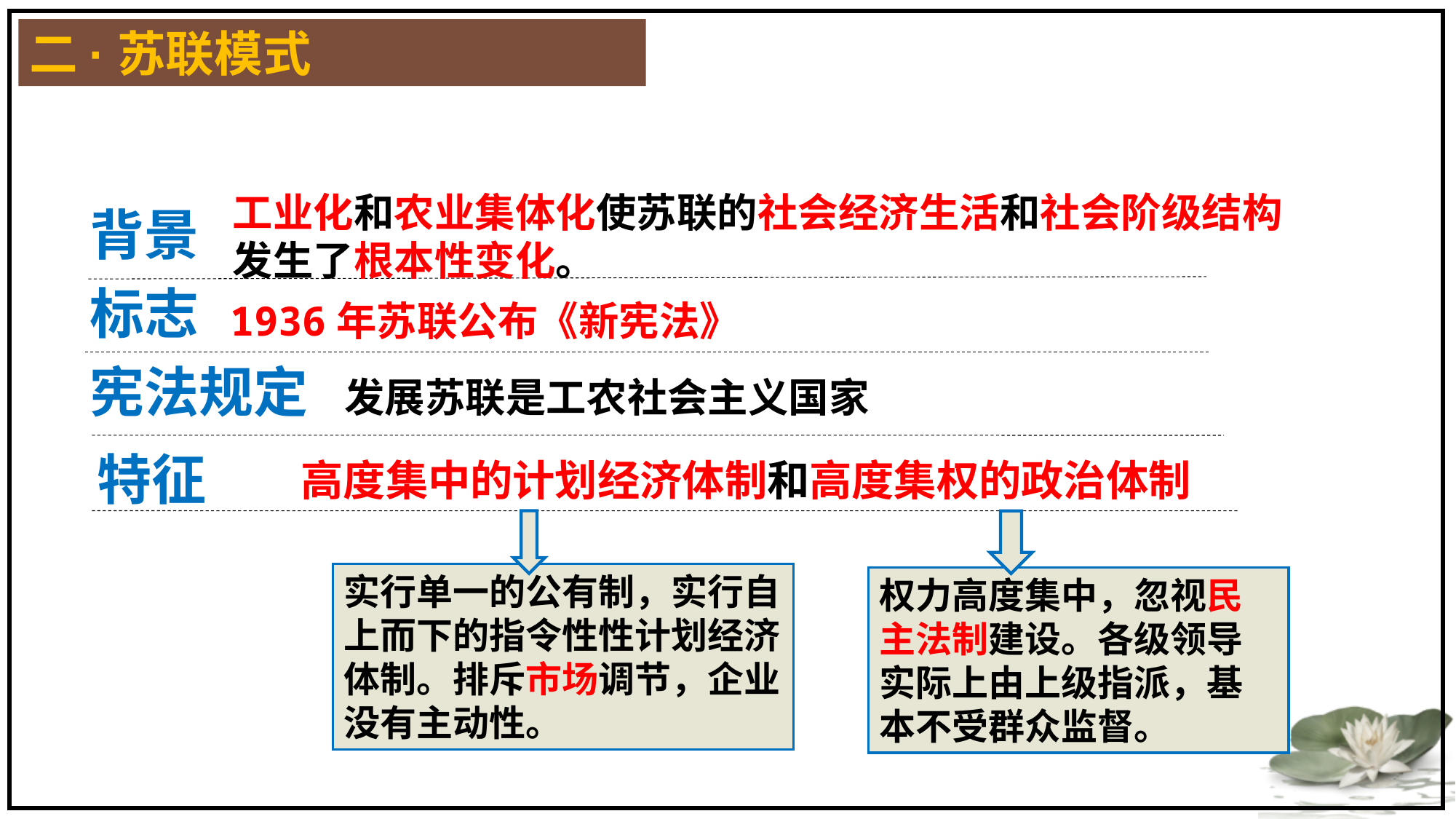

二·苏联模式
背景
标志
宪法规定

工业化和农业集体化使苏联的社会经济生活和社会阶级结构
发生了根本性变化。
1936年苏联公布《新宪法》
发展苏联是工农社会主义国家
特征

高度集中的计划经济体制和高度集权的政治体制

实行单一的公有制，实行自上而下的指令性性计划经济体制。排斥市场调节，企业没有主动性。

权力高度集中，忽视民主法制建设。各级领导实际上由上级指派，基本不受群众监督。